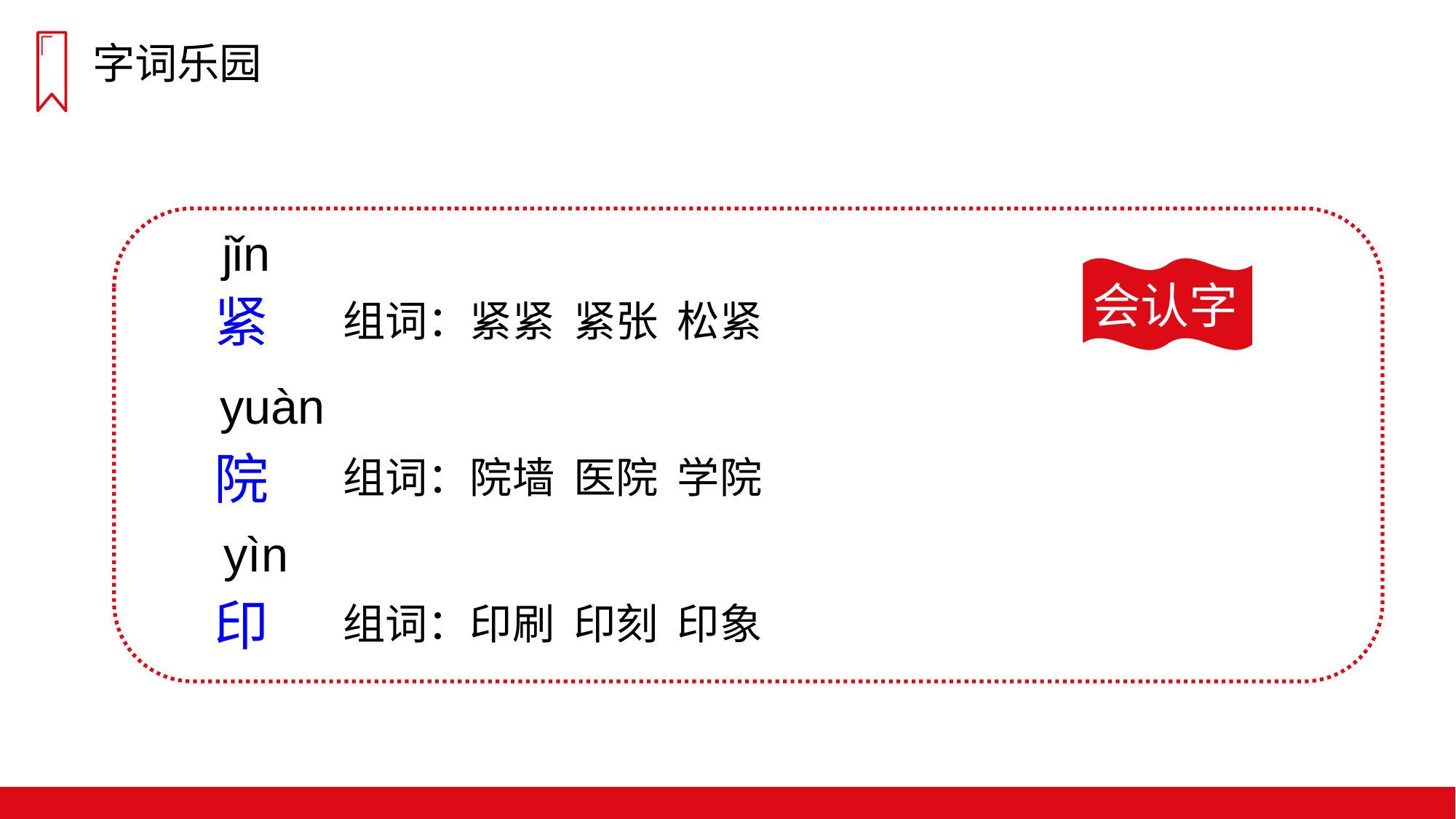

字词乐园

jǐn
会认字
紧
组词：紧紧  紧张  松紧
yuàn
院
组词：院墙  医院  学院
yìn
印
组词：印刷  印刻  印象